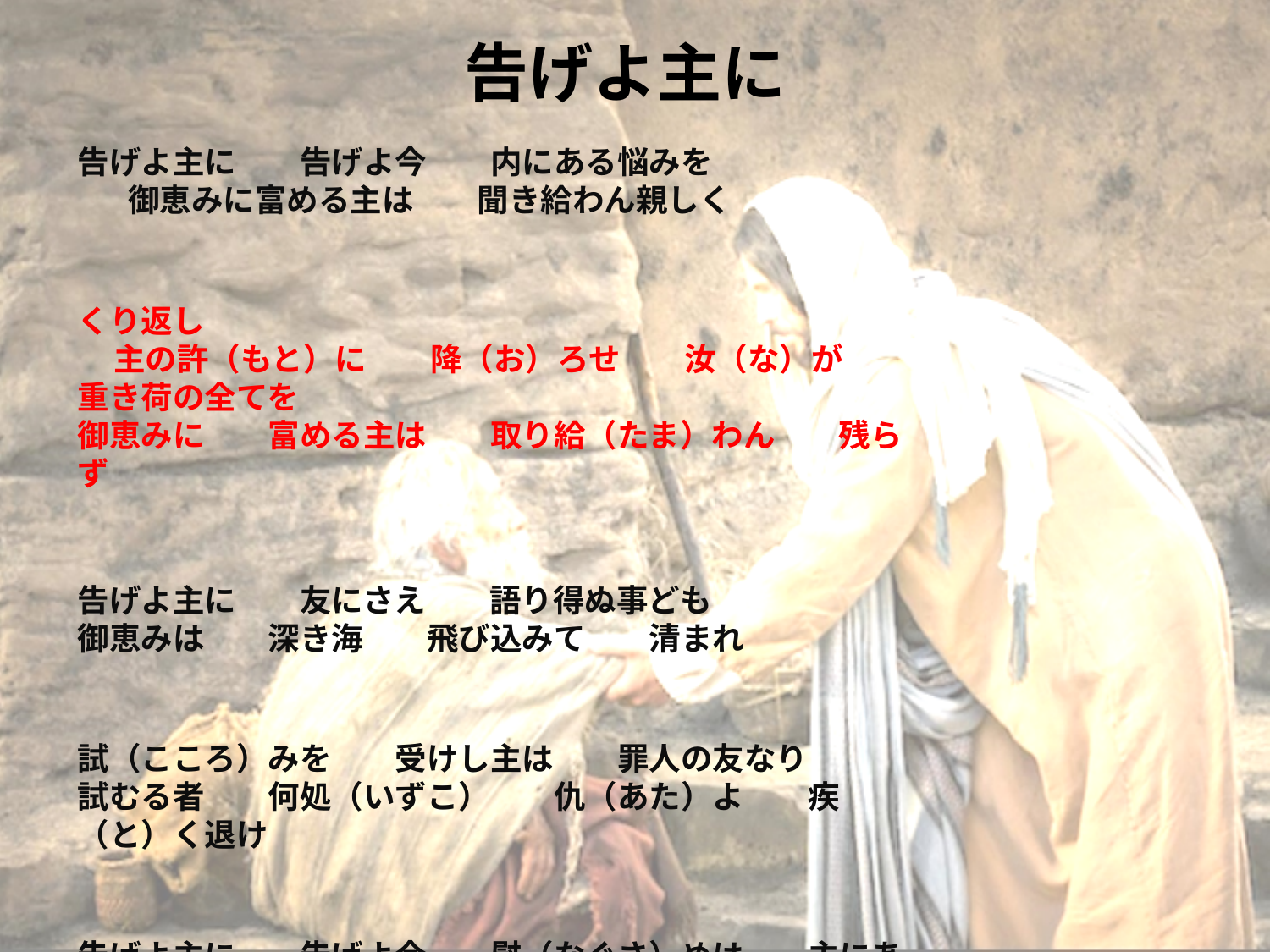

# 告げよ主に
告げよ主に　　告げよ今　　内にある悩みを                                      御恵みに富める主は　　聞き給わん親しく
くり返し　                                                                                                      主の許（もと）に　　降（お）ろせ　　汝（な）が　　重き荷の全てを
御恵みに　　富める主は　　取り給（たま）わん　　残らず

告げよ主に　　友にさえ　　語り得ぬ事ども
御恵みは　　深き海　　飛び込みて　　清まれ
試（こころ）みを　　受けし主は　　罪人の友なり
試むる者　　何処（いずこ）　　仇（あた）よ　　疾（と）く退け
告げよ主に　　告げよ今　　慰（なぐさ）めは　　主にあり
力ある御手を伸（の）べ　　主は支（ささ）えん　　汝（な）が身を